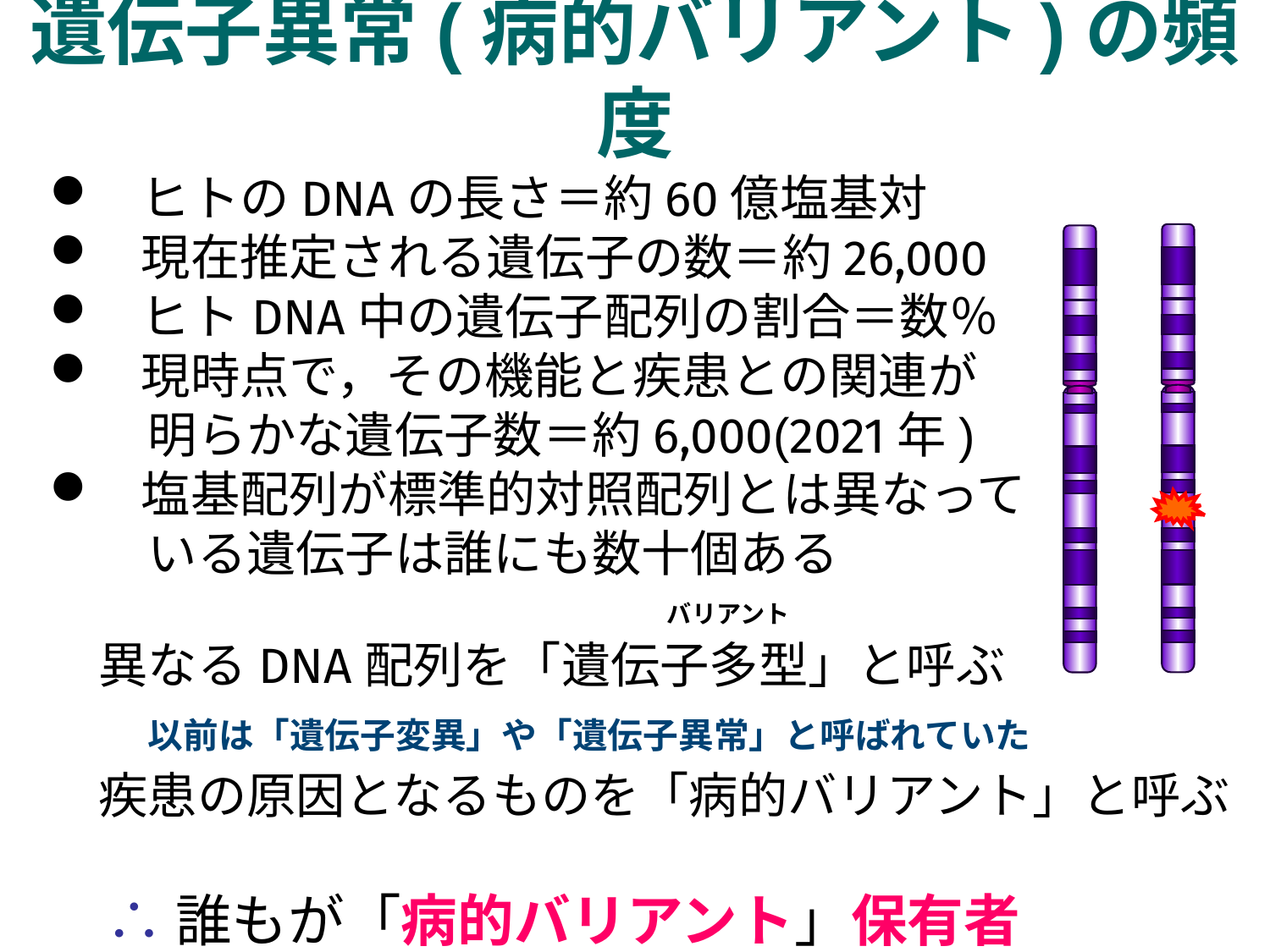

遺伝子異常(病的バリアント)の頻度
ヒトのDNAの長さ＝約60億塩基対
現在推定される遺伝子の数＝約26,000
ヒトDNA中の遺伝子配列の割合＝数％
現時点で，その機能と疾患との関連が
　　明らかな遺伝子数＝約6,000(2021年)
塩基配列が標準的対照配列とは異なって
　　いる遺伝子は誰にも数十個ある

　　　　　　　　　　　　　　　　　　　　　 　　　　バリアント
　異なるDNA配列を「遺伝子多型」と呼ぶ
　　以前は「遺伝子変異」や「遺伝子異常」と呼ばれていた
　疾患の原因となるものを「病的バリアント」と呼ぶ

　∴ 誰もが「病的バリアント」保有者